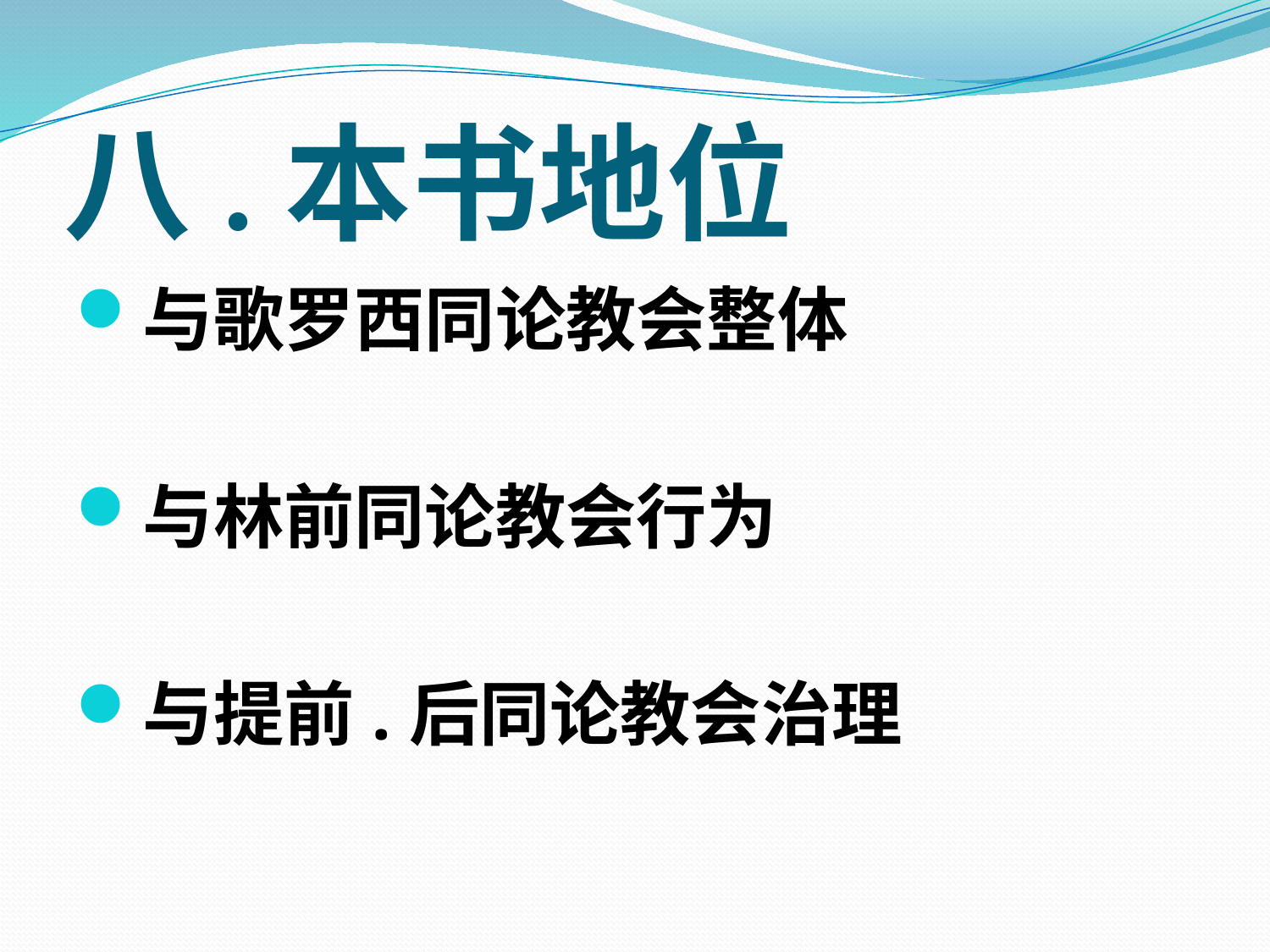

# 八.本书地位
与歌罗西同论教会整体

与林前同论教会行为

与提前.后同论教会治理